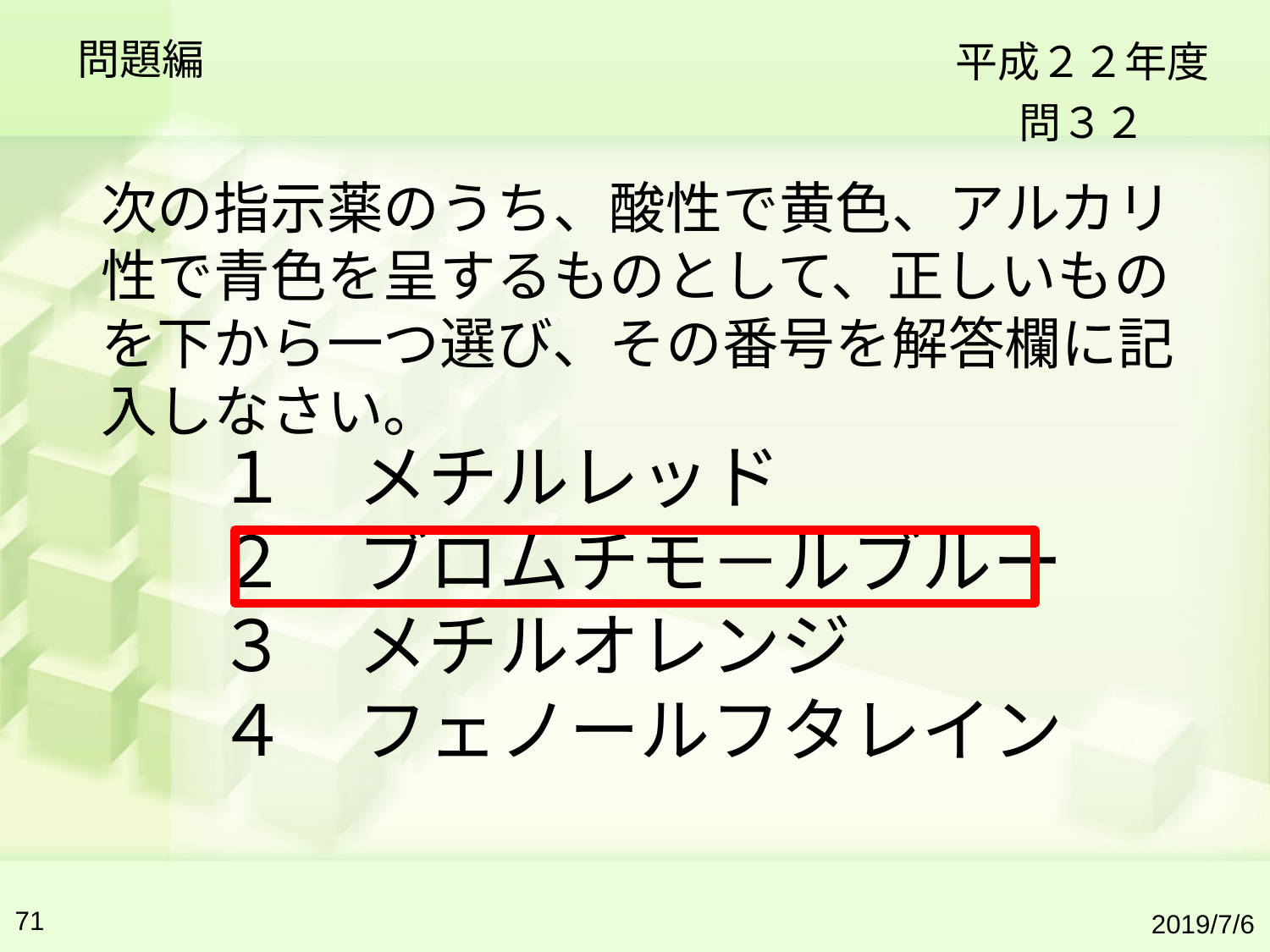

問題編
平成２２年度
問３２
次の指示薬のうち、酸性で黄色、アルカリ性で青色を呈するものとして、正しいものを下から一つ選び、その番号を解答欄に記入しなさい。
１　メチルレッド
２　ブロムチモ－ルブルー
３　メチルオレンジ
４　フェノールフタレイン

71
2019/7/6